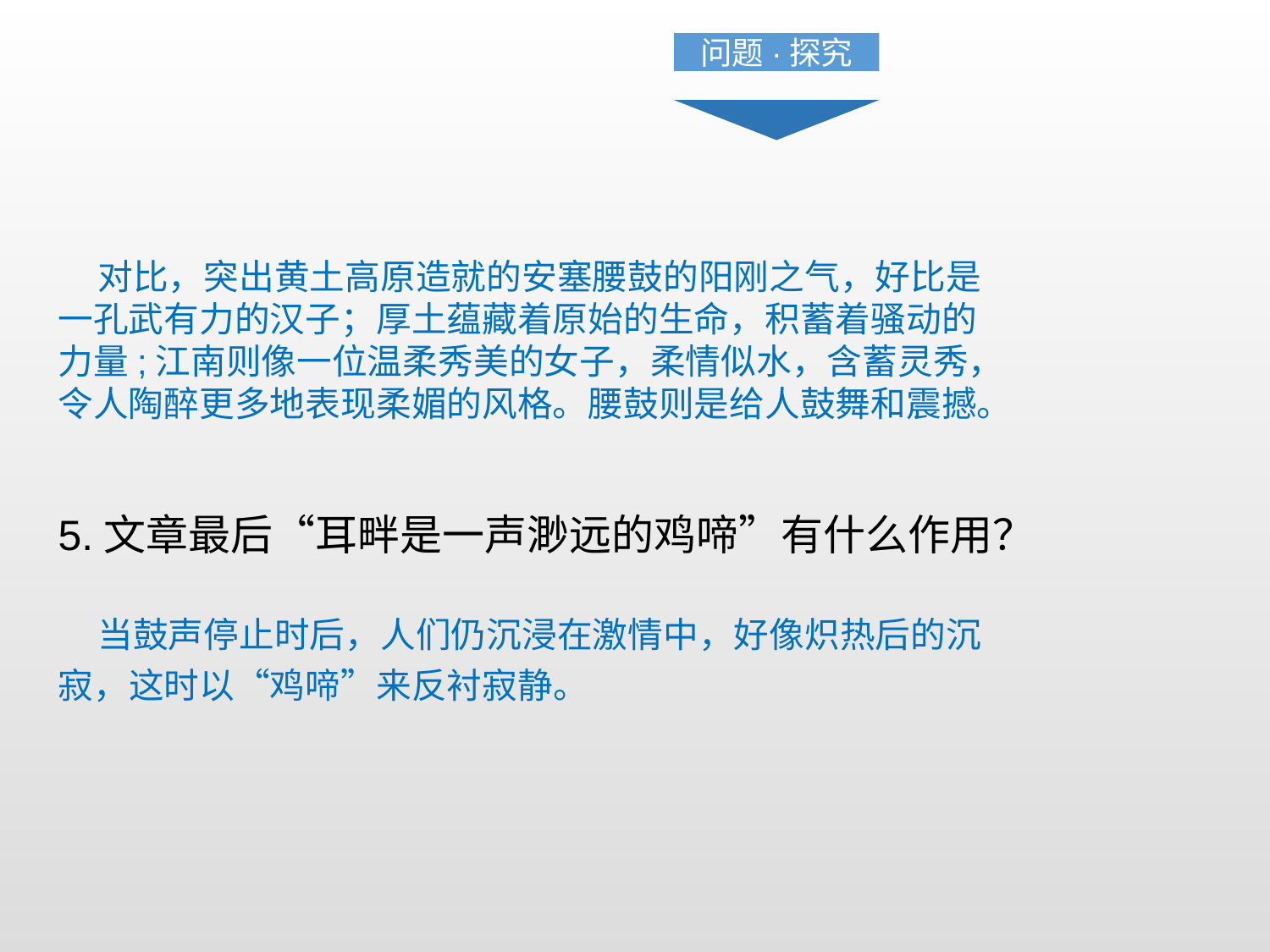

问题·探究

    对比，突出黄土高原造就的安塞腰鼓的阳刚之气，好比是一孔武有力的汉子；厚土蕴藏着原始的生命，积蓄着骚动的力量;江南则像一位温柔秀美的女子，柔情似水，含蓄灵秀，令人陶醉更多地表现柔媚的风格。腰鼓则是给人鼓舞和震撼。
5.文章最后“耳畔是一声渺远的鸡啼”有什么作用？
    当鼓声停止时后，人们仍沉浸在激情中，好像炽热后的沉寂，这时以“鸡啼”来反衬寂静。